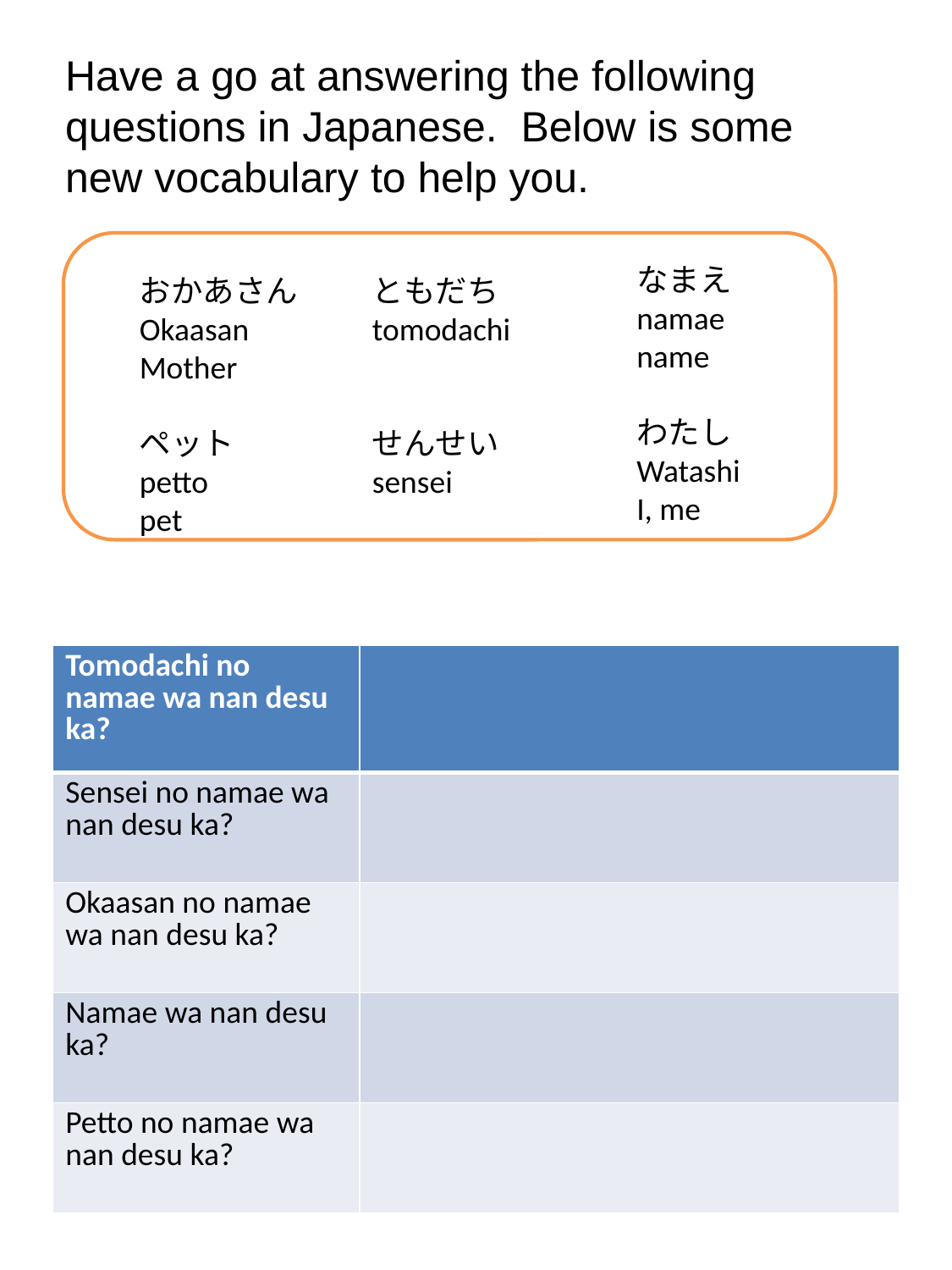

Have a go at answering the following questions in Japanese.  Below is some new vocabulary to help you.

なまえ
namae
name

わたし
Watashi
I, me
ともだち
tomodachi

せんせい
sensei
おかあさん
Okaasan
Mother

ペット
petto
pet
| Tomodachi no namae wa nan desu ka? |  |
| --- | --- |
| Sensei no namae wa nan desu ka? |  |
| Okaasan no namae wa nan desu ka? |  |
| Namae wa nan desu ka? |  |
| Petto no namae wa nan desu ka? |  |